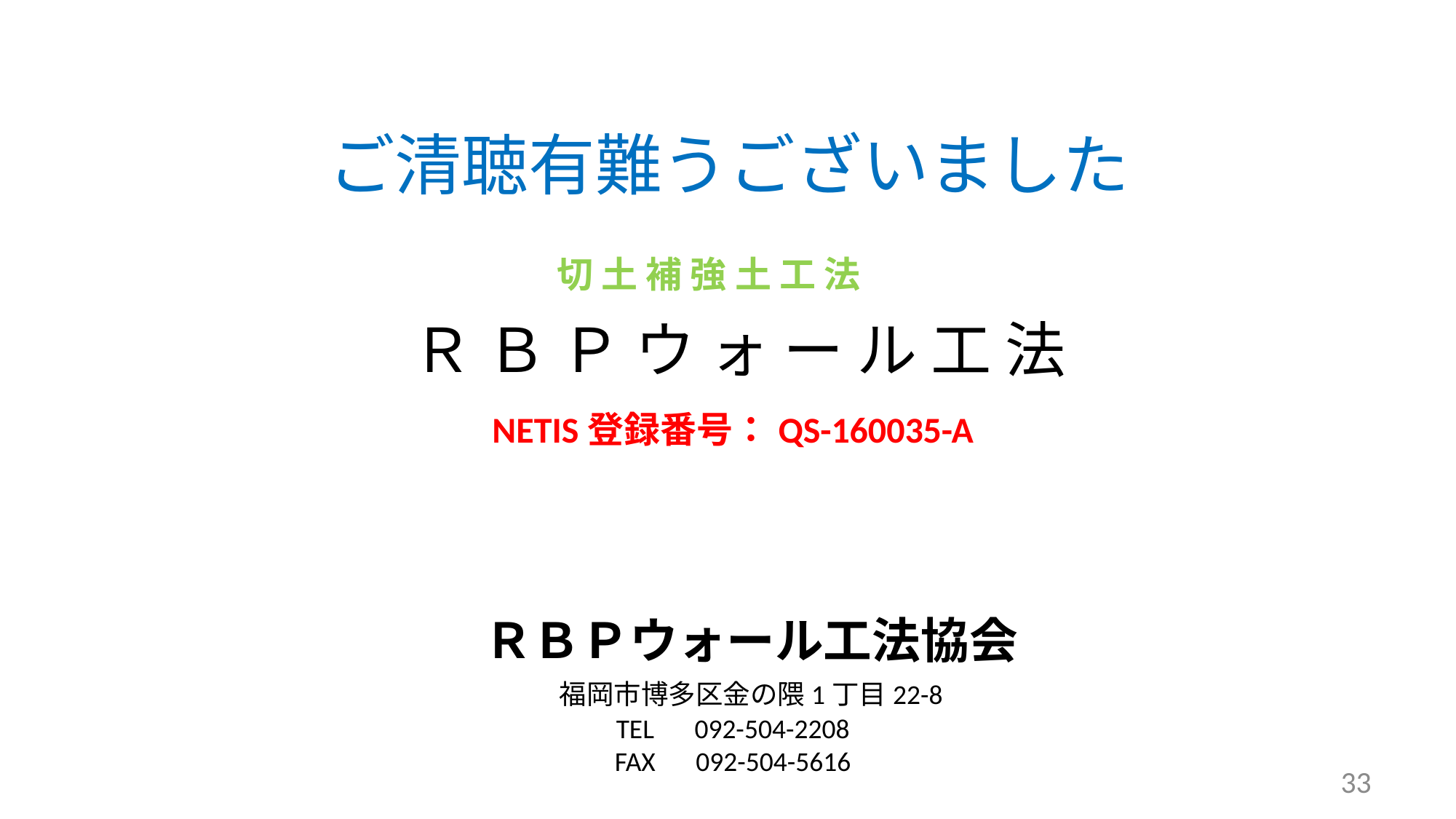

ご清聴有難うございました
切 土 補 強 土 工 法
Ｒ Ｂ Ｐ ウ ォ ー ル 工 法
NETIS登録番号：QS-160035-A
　ＲＢＰウォール工法協会
　福岡市博多区金の隈1丁目22-8
TEL　092-504-2208
FAX　092-504-5616
33